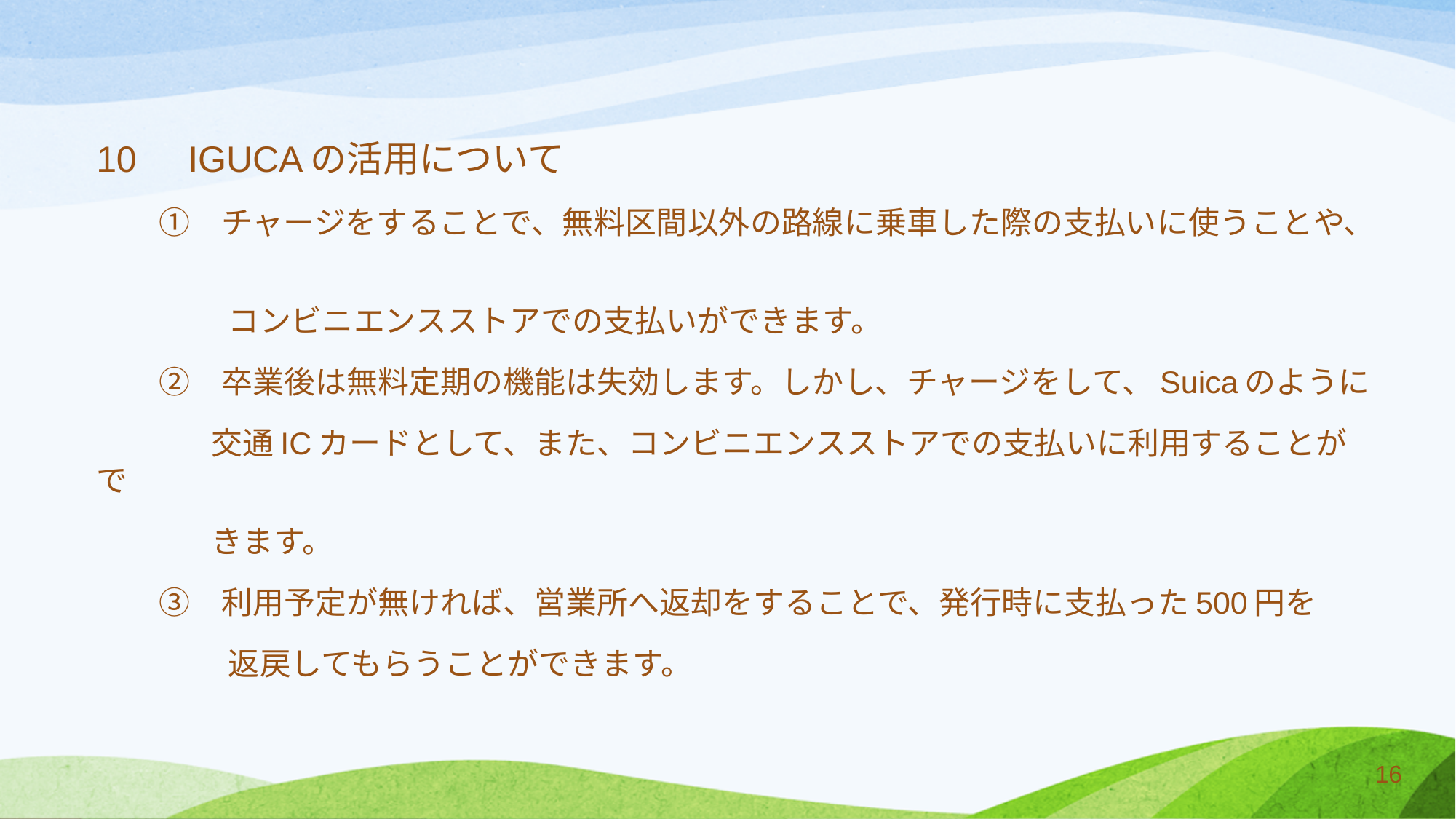

10　IGUCAの活用について
　　①　チャージをすることで、無料区間以外の路線に乗車した際の支払いに使うことや、
　　　　 コンビニエンスストアでの支払いができます。
　　②　卒業後は無料定期の機能は失効します。しかし、チャージをして、Suicaのように
　　　   交通ICカードとして、また、コンビニエンスストアでの支払いに利用することがで
　　　   きます。
　　③　利用予定が無ければ、営業所へ返却をすることで、発行時に支払った500円を
　　　　 返戻してもらうことができます。
16